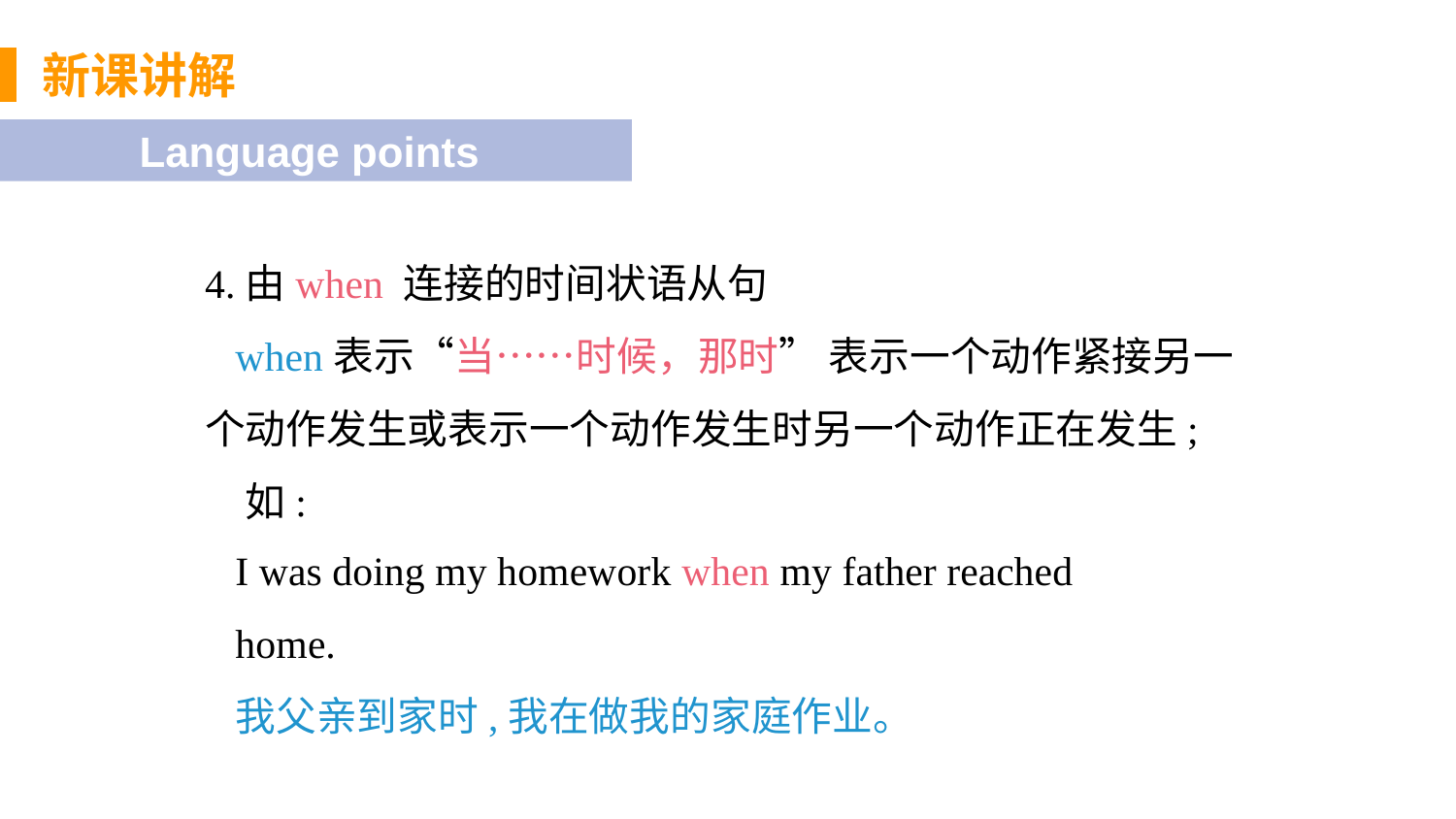

新课讲解

Language points
4.由when 连接的时间状语从句
   when表示“当……时候，那时” 表示一个动作紧接另一个动作发生或表示一个动作发生时另一个动作正在发生;
   如:
I was doing my homework when my father reached home.
我父亲到家时,我在做我的家庭作业。